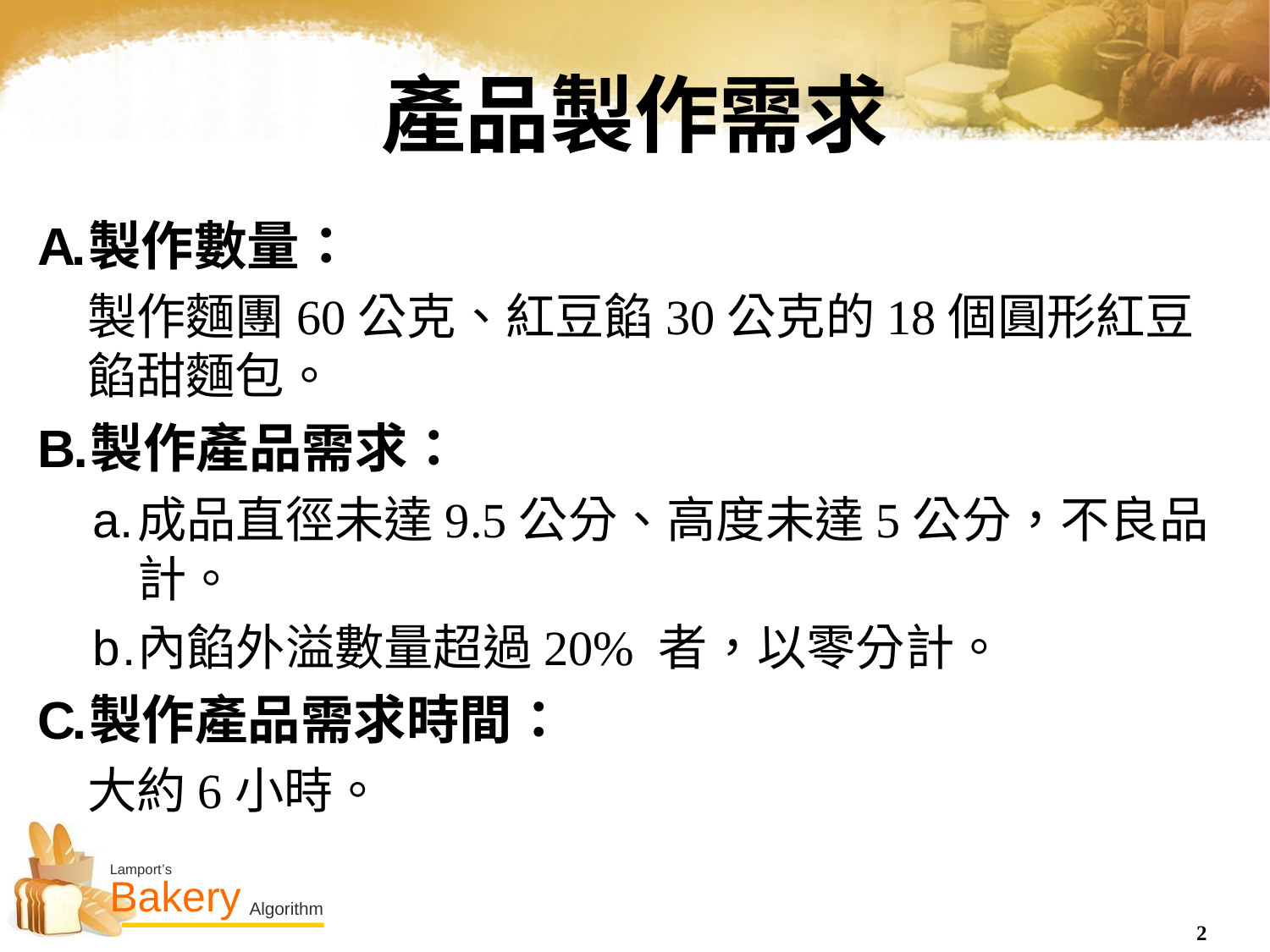

產品製作需求
製作數量：
製作麵團60公克、紅豆餡30公克的18個圓形紅豆餡甜麵包。
製作產品需求：
成品直徑未達9.5公分、高度未達5公分，不良品計。
內餡外溢數量超過20% 者，以零分計。
製作產品需求時間：
大約6小時。